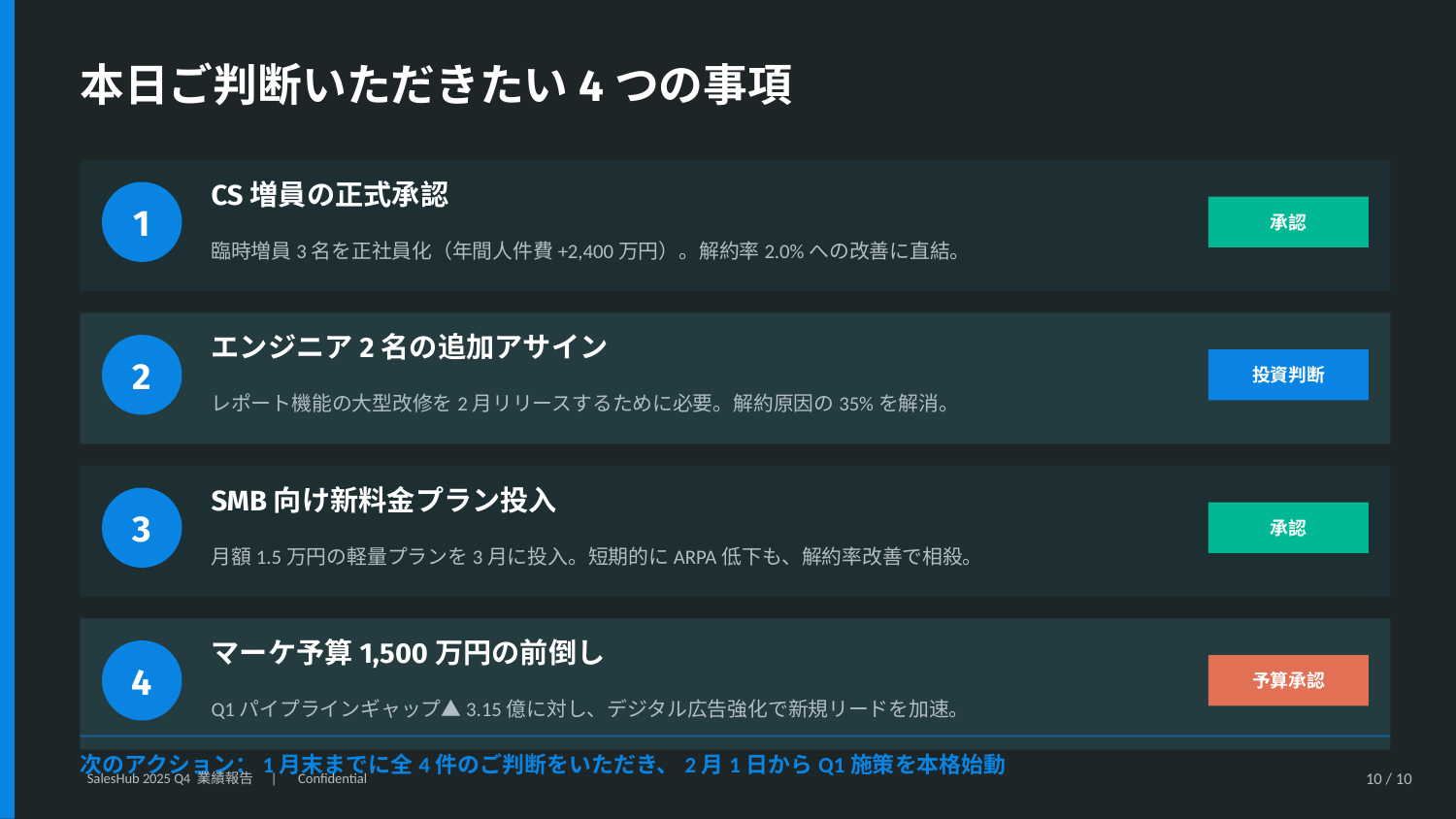

本日ご判断いただきたい4つの事項

CS増員の正式承認

1

承認
臨時増員3名を正社員化（年間人件費+2,400万円）。解約率2.0%への改善に直結。

エンジニア2名の追加アサイン

2

投資判断
レポート機能の大型改修を2月リリースするために必要。解約原因の35%を解消。

SMB向け新料金プラン投入

3

承認
月額1.5万円の軽量プランを3月に投入。短期的にARPA低下も、解約率改善で相殺。

マーケ予算1,500万円の前倒し

4

予算承認
Q1パイプラインギャップ▲3.15億に対し、デジタル広告強化で新規リードを加速。

次のアクション：1月末までに全4件のご判断をいただき、2月1日からQ1施策を本格始動
SalesHub 2025 Q4 業績報告　|　Confidential
10 / 10